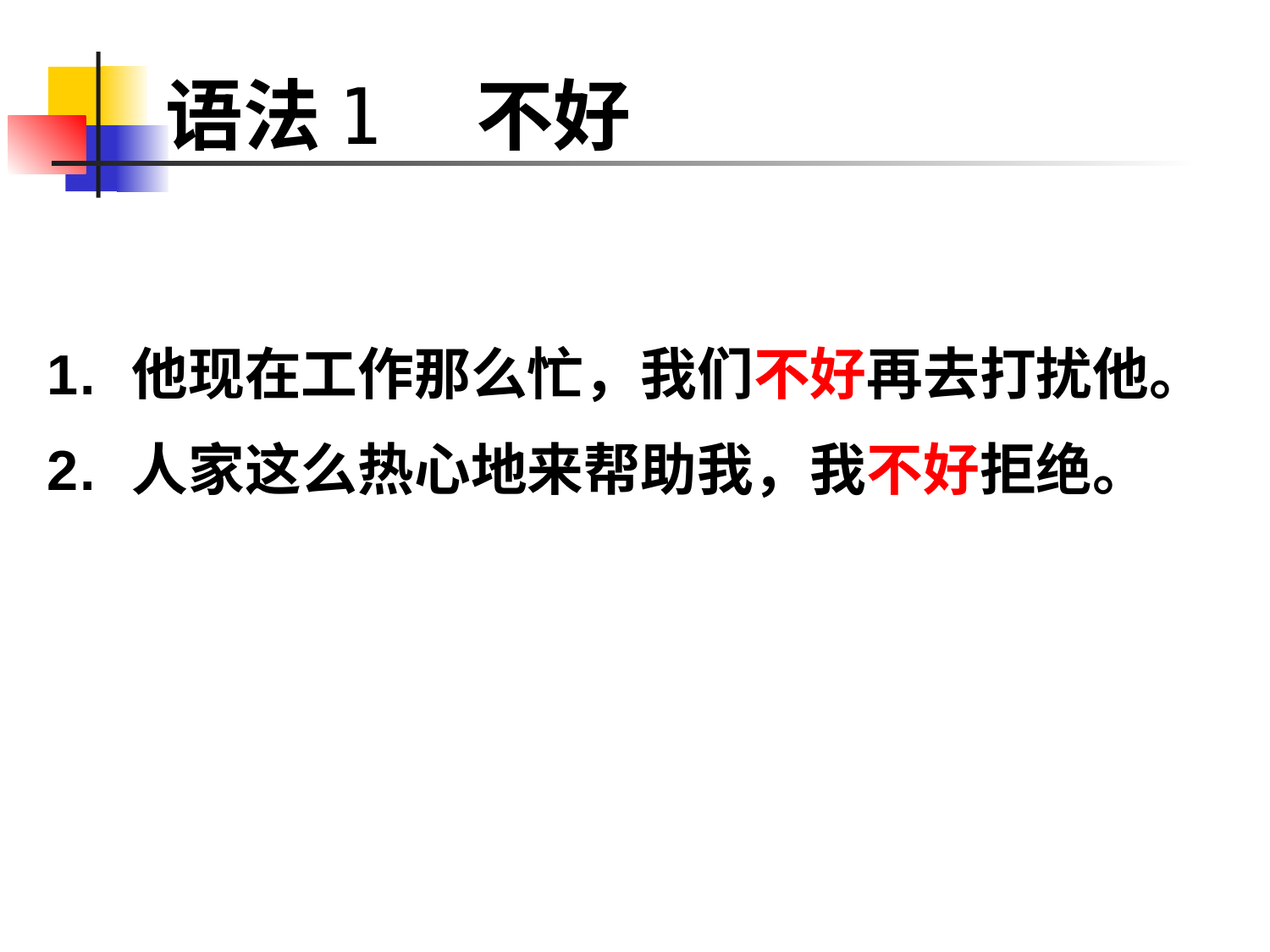

# 语法1   不好
他现在工作那么忙，我们不好再去打扰他。
人家这么热心地来帮助我，我不好拒绝。